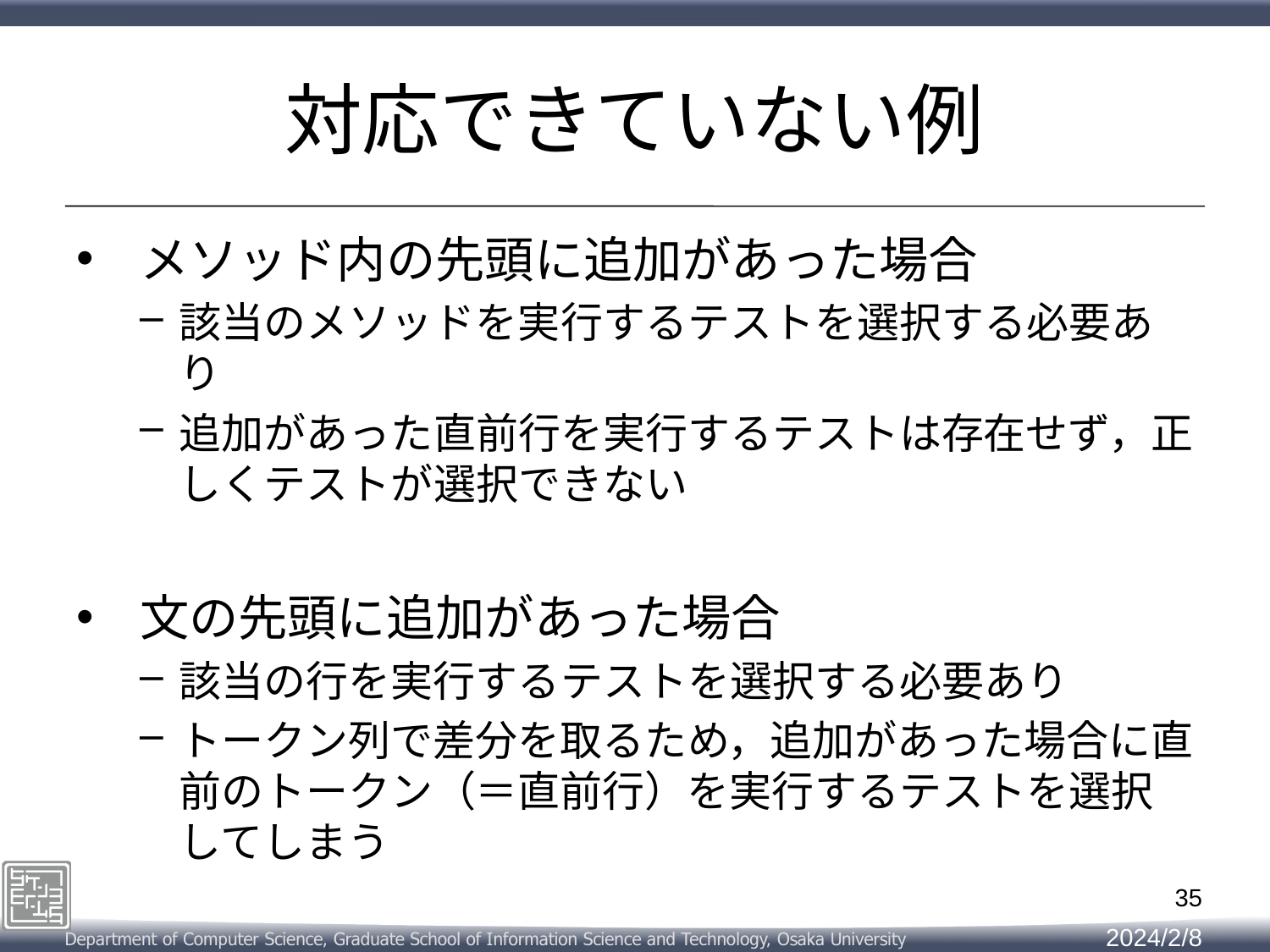

# 対応できていない例
メソッド内の先頭に追加があった場合
該当のメソッドを実行するテストを選択する必要あり
追加があった直前行を実行するテストは存在せず，正しくテストが選択できない

文の先頭に追加があった場合
該当の行を実行するテストを選択する必要あり
トークン列で差分を取るため，追加があった場合に直前のトークン（＝直前行）を実行するテストを選択してしまう

35
2024/2/8